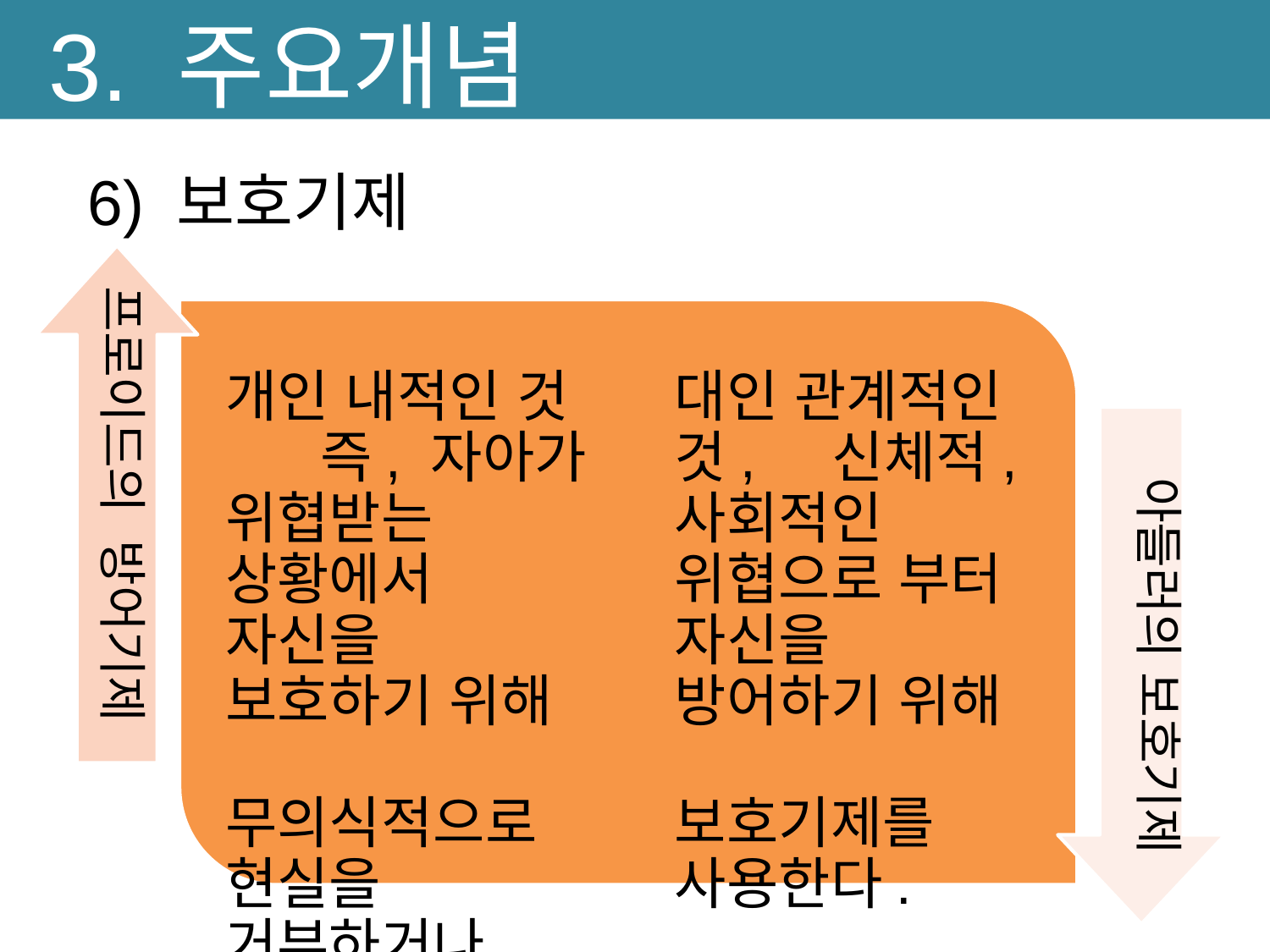

3. 주요개념
6) 보호기제

개인 내적인 것        즉, 자아가 위협받는    상황에서 자신을       보호하기 위해         무의식적으로 현실을    거부하거나 왜곡하는  행위이다.
대인 관계적인 것,    신체적, 사회적인     위협으로 부터 자신을  방어하기 위해        보호기제를 사용한다.

프로이드의  방어기제
아들러의 보호기제